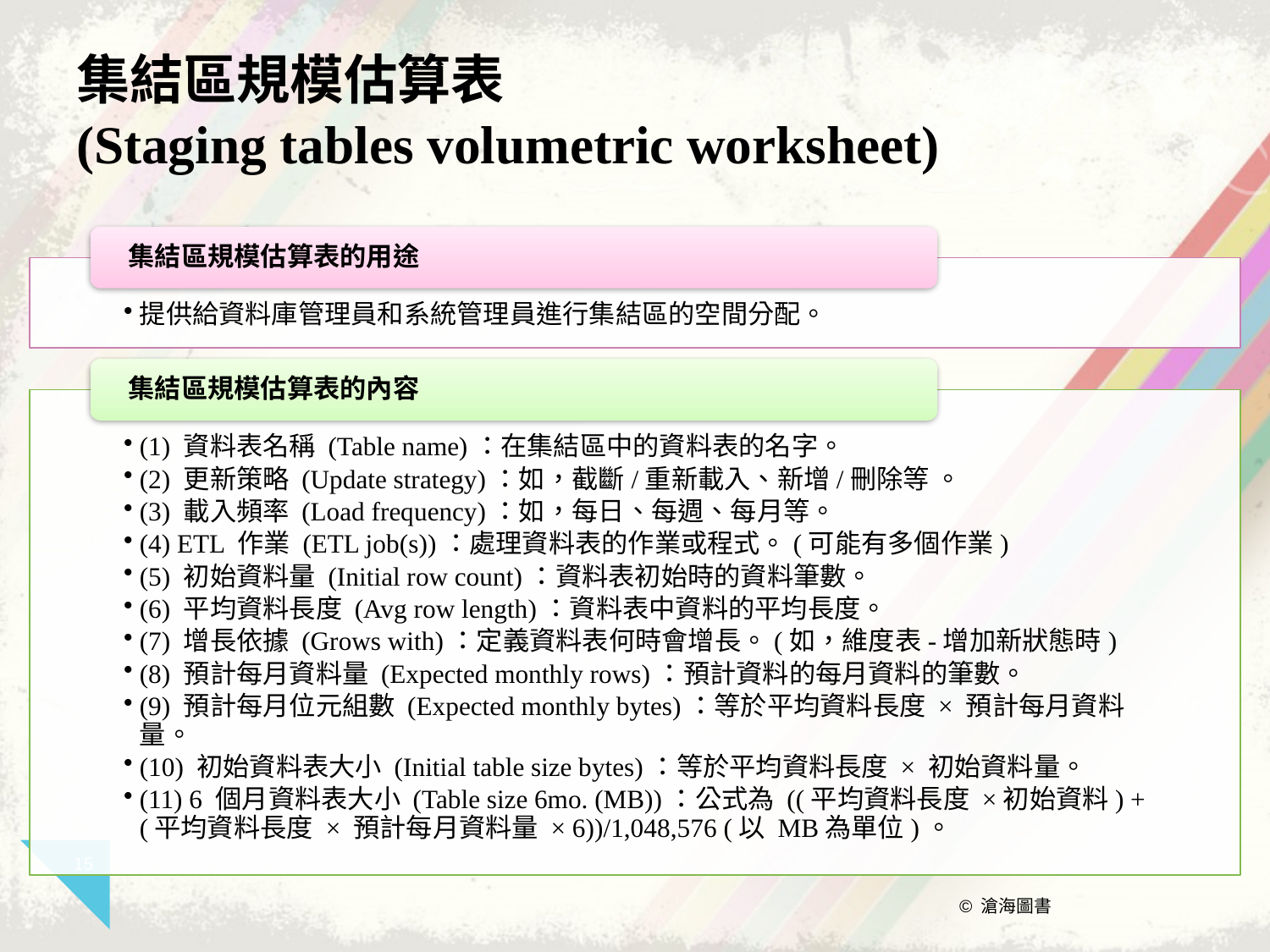

# 集結區規模估算表 (Staging tables volumetric worksheet)
提供給資料庫管理員和系統管理員進行集結區的空間分配。
集結區規模估算表的用途
(1) 資料表名稱 (Table name)：在集結區中的資料表的名字。
(2) 更新策略 (Update strategy)：如，截斷/重新載入、新增/刪除等 。
(3) 載入頻率 (Load frequency)：如，每日、每週、每月等。
(4) ETL 作業 (ETL job(s))：處理資料表的作業或程式。(可能有多個作業)
(5) 初始資料量 (Initial row count)：資料表初始時的資料筆數。
(6) 平均資料長度 (Avg row length)：資料表中資料的平均長度。
(7) 增長依據 (Grows with)：定義資料表何時會增長。(如，維度表-增加新狀態時)
(8) 預計每月資料量 (Expected monthly rows)：預計資料的每月資料的筆數。
(9) 預計每月位元組數 (Expected monthly bytes)：等於平均資料長度 × 預計每月資料量。
(10) 初始資料表大小 (Initial table size bytes)：等於平均資料長度 × 初始資料量。
(11) 6 個月資料表大小 (Table size 6mo. (MB))：公式為 ((平均資料長度 ×初始資料) + (平均資料長度 × 預計每月資料量 × 6))/1,048,576 (以 MB為單位)。
集結區規模估算表的內容
15
© 滄海圖書